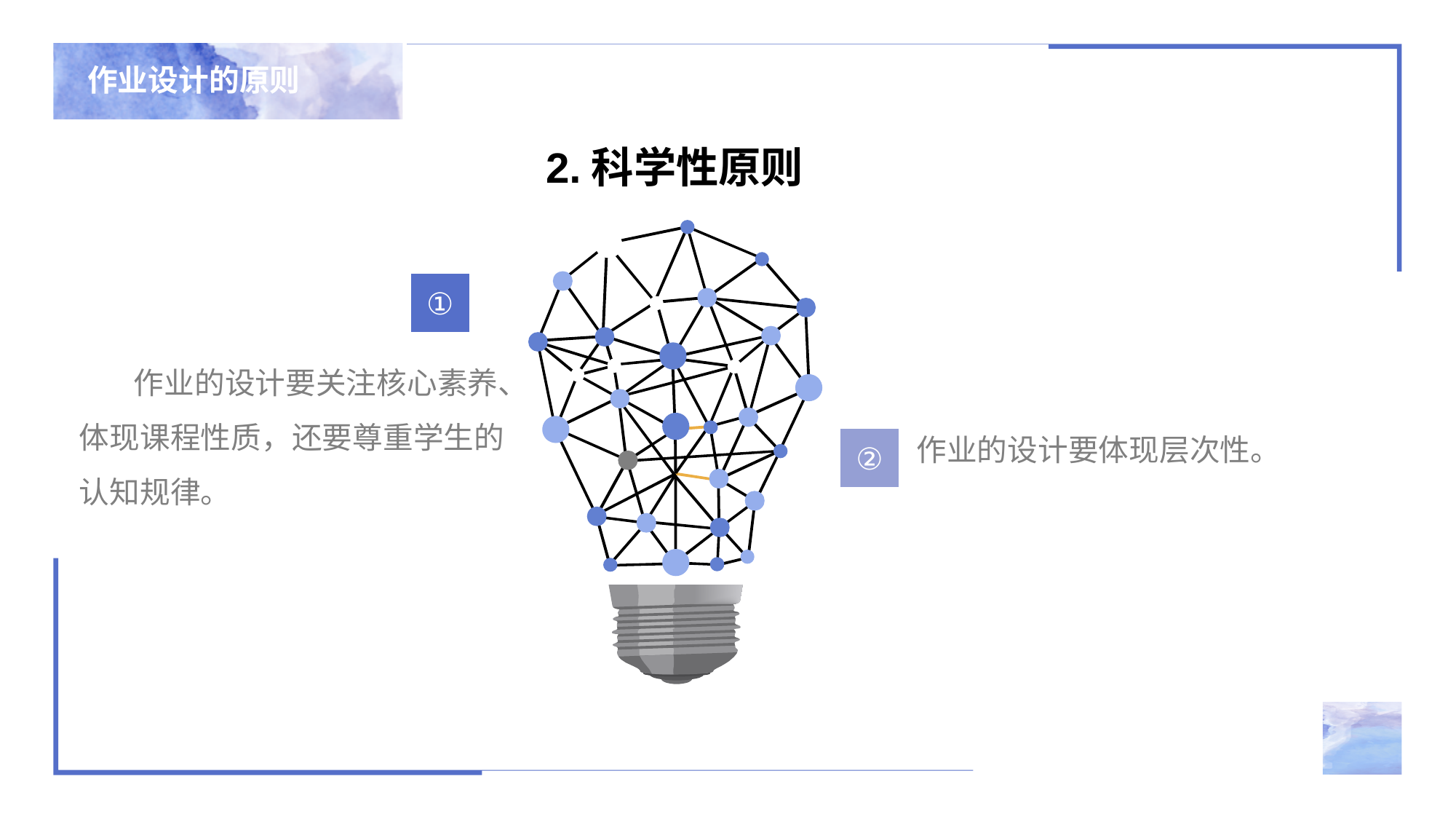

作业设计的原则
2.科学性原则

①
       作业的设计要关注核心素养、体现课程性质，还要尊重学生的认知规律。
作业的设计要体现层次性。

②